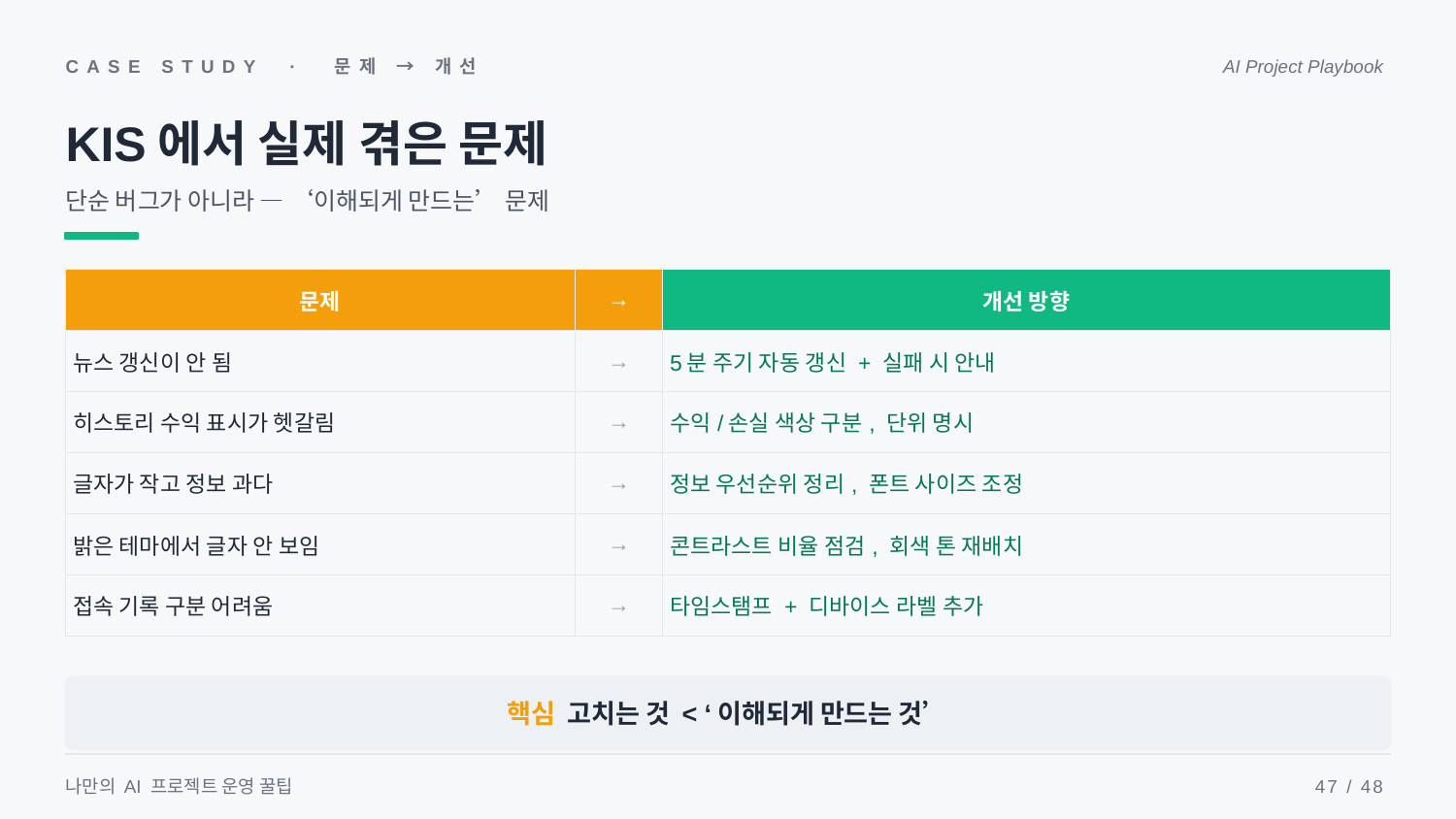

CASE STUDY  ·  문제 → 개선
AI Project Playbook
KIS에서 실제 겪은 문제
단순 버그가 아니라 — ‘이해되게 만드는’ 문제

| 문제 | → | 개선 방향 |
| --- | --- | --- |
| 뉴스 갱신이 안 됨 | → | 5분 주기 자동 갱신 + 실패 시 안내 |
| 히스토리 수익 표시가 헷갈림 | → | 수익/손실 색상 구분, 단위 명시 |
| 글자가 작고 정보 과다 | → | 정보 우선순위 정리, 폰트 사이즈 조정 |
| 밝은 테마에서 글자 안 보임 | → | 콘트라스트 비율 점검, 회색 톤 재배치 |
| 접속 기록 구분 어려움 | → | 타임스탬프 + 디바이스 라벨 추가 |

핵심  고치는 것 < ‘이해되게 만드는 것’

나만의 AI 프로젝트 운영 꿀팁
47 / 48